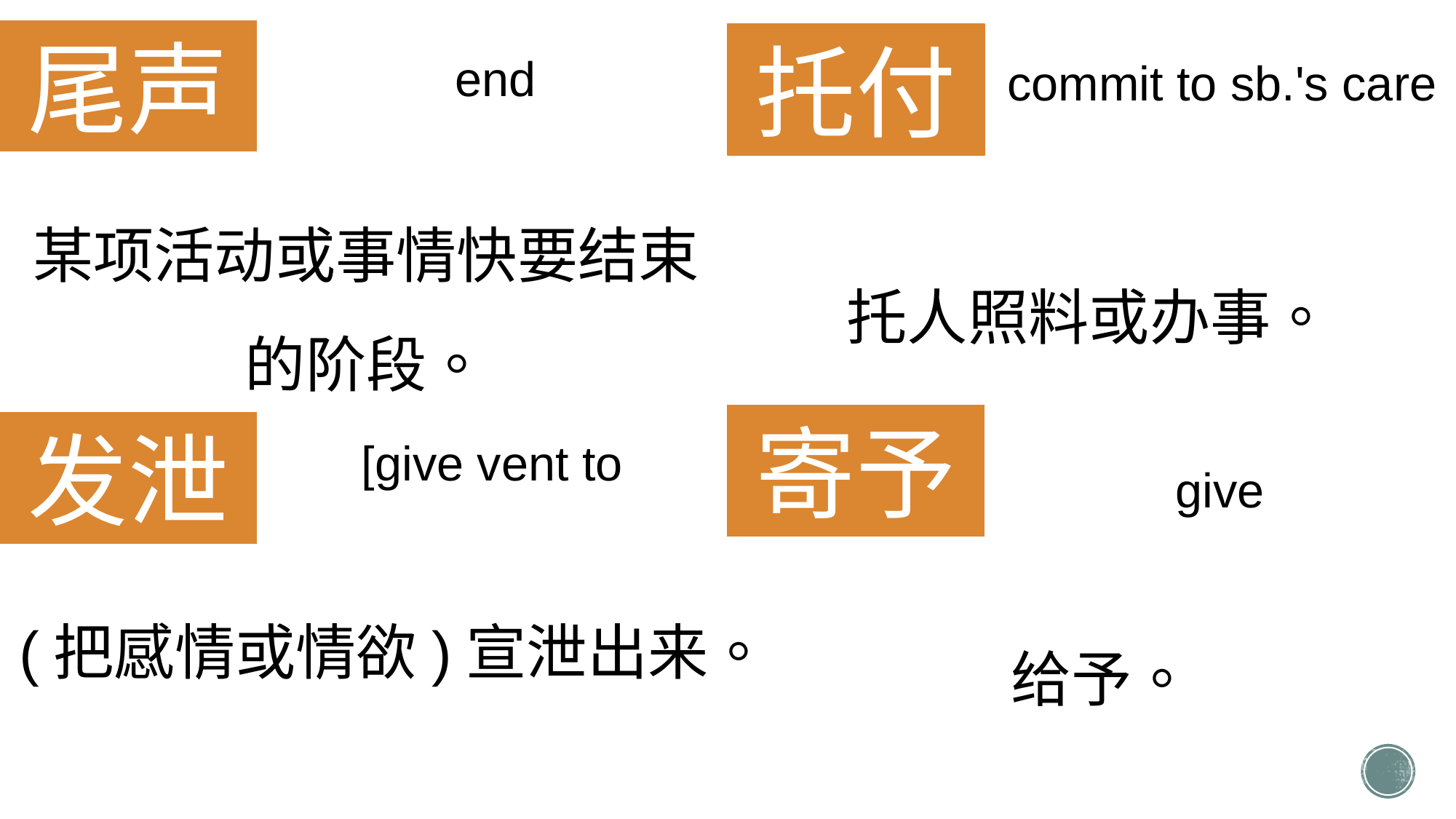

尾声
托付
end
commit to sb.'s care
某项活动或事情快要结束的阶段。
托人照料或办事。
寄予
发泄
[give vent to
give
(把感情或情欲)宣泄出来。
给予。